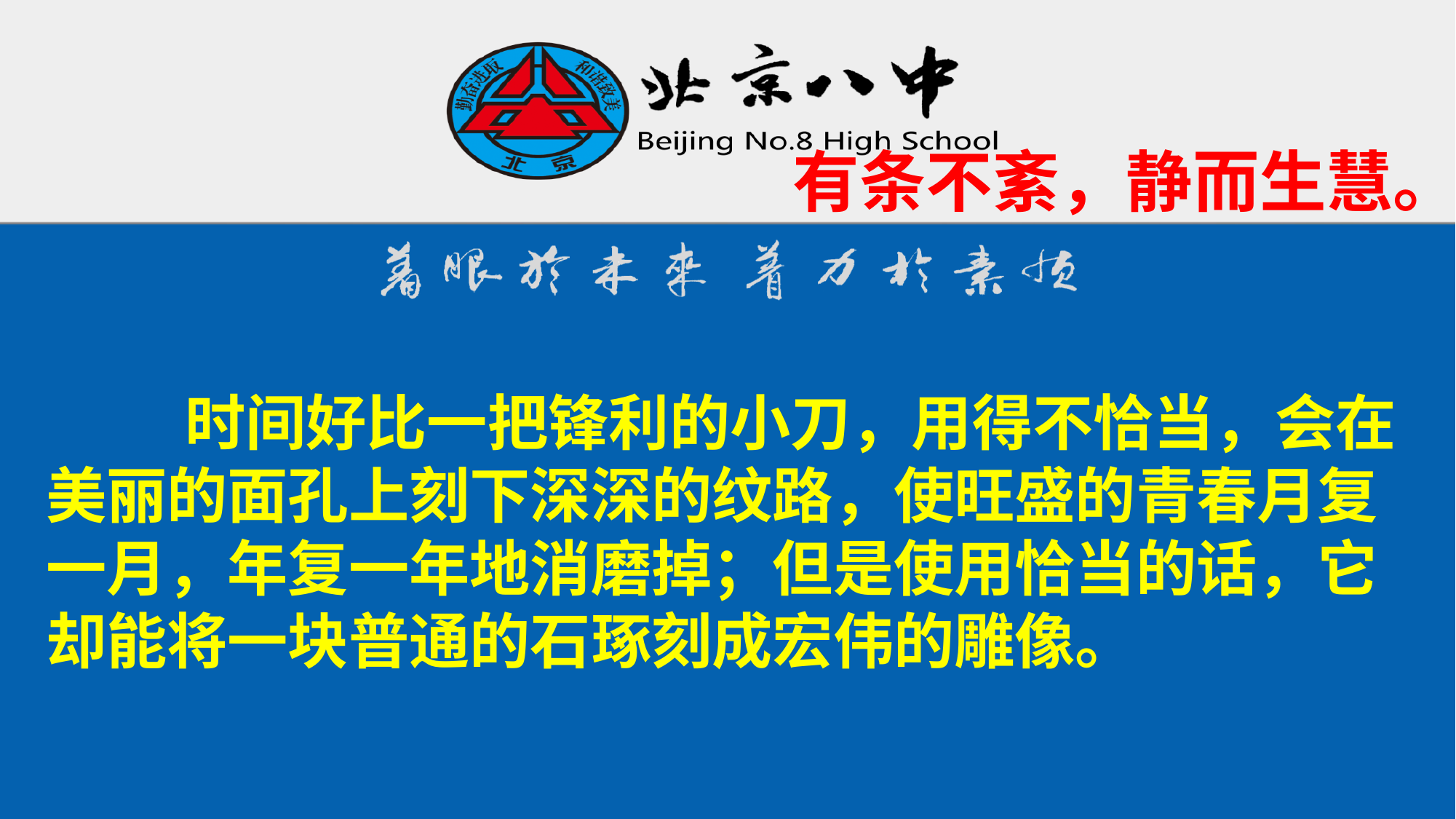

有条不紊，静而生慧。
         时间好比一把锋利的小刀，用得不恰当，会在美丽的面孔上刻下深深的纹路，使旺盛的青春月复一月，年复一年地消磨掉；但是使用恰当的话，它却能将一块普通的石琢刻成宏伟的雕像。